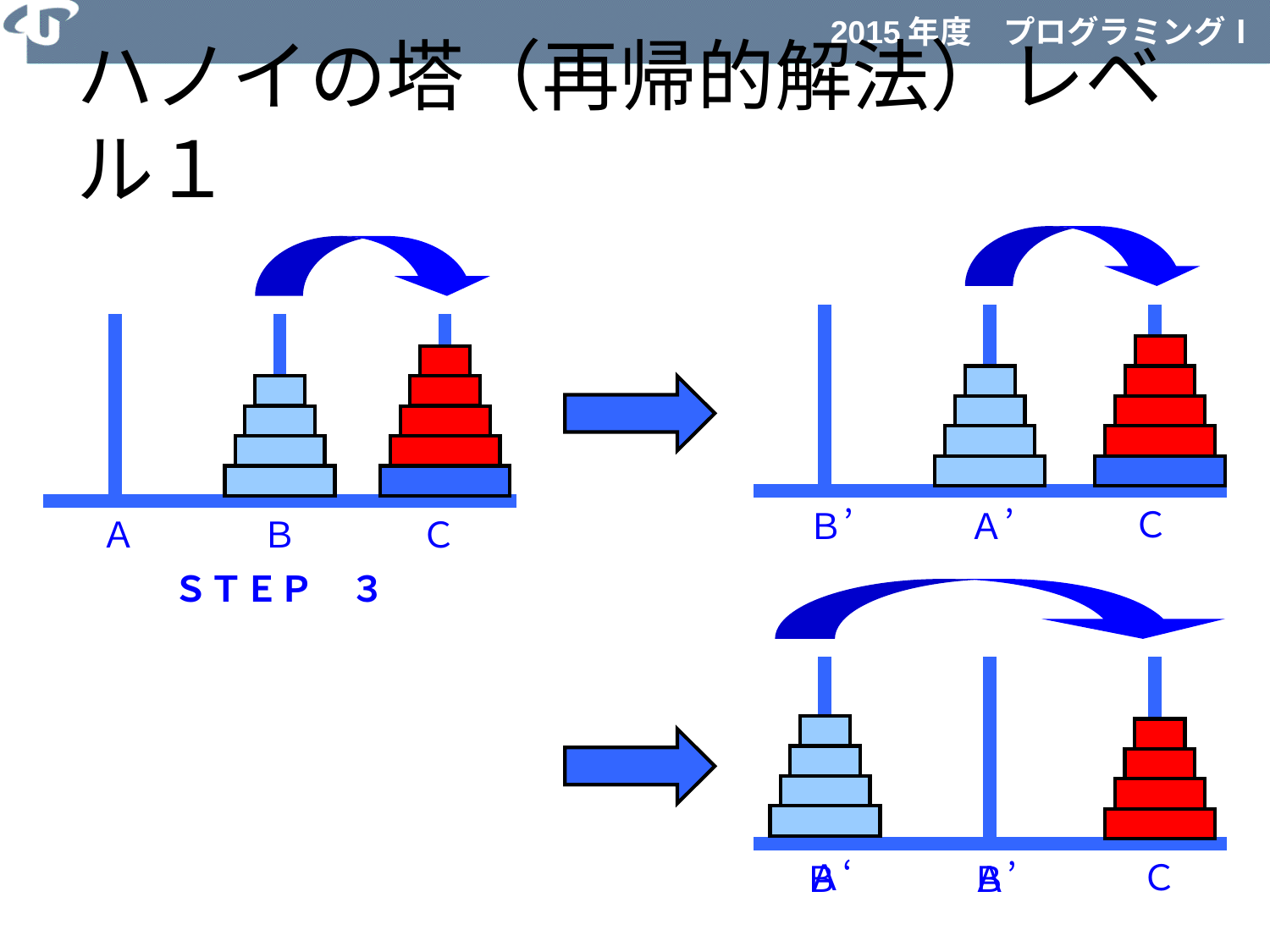

# ハノイの塔（再帰的解法）レベル１

Ｃ
Ｂ’
Ａ’
Ａ
Ｂ
Ｃ
ＳＴＥＰ　３

Ａ‘
Ｃ
Ｂ
Ａ
Ｂ’